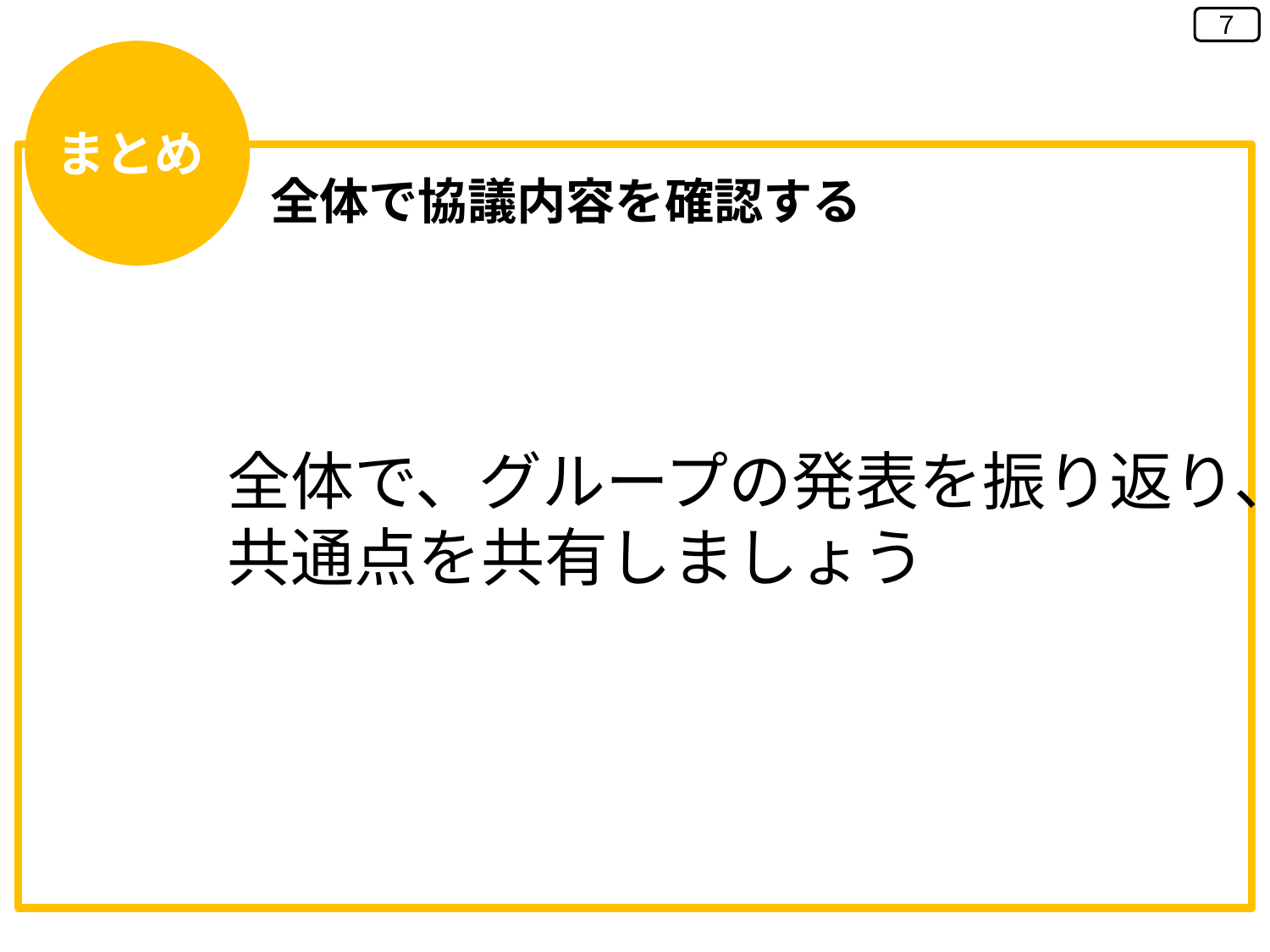

７

まとめ

全体で協議内容を確認する
全体で、グループの発表を振り返り、
共通点を共有しましょう